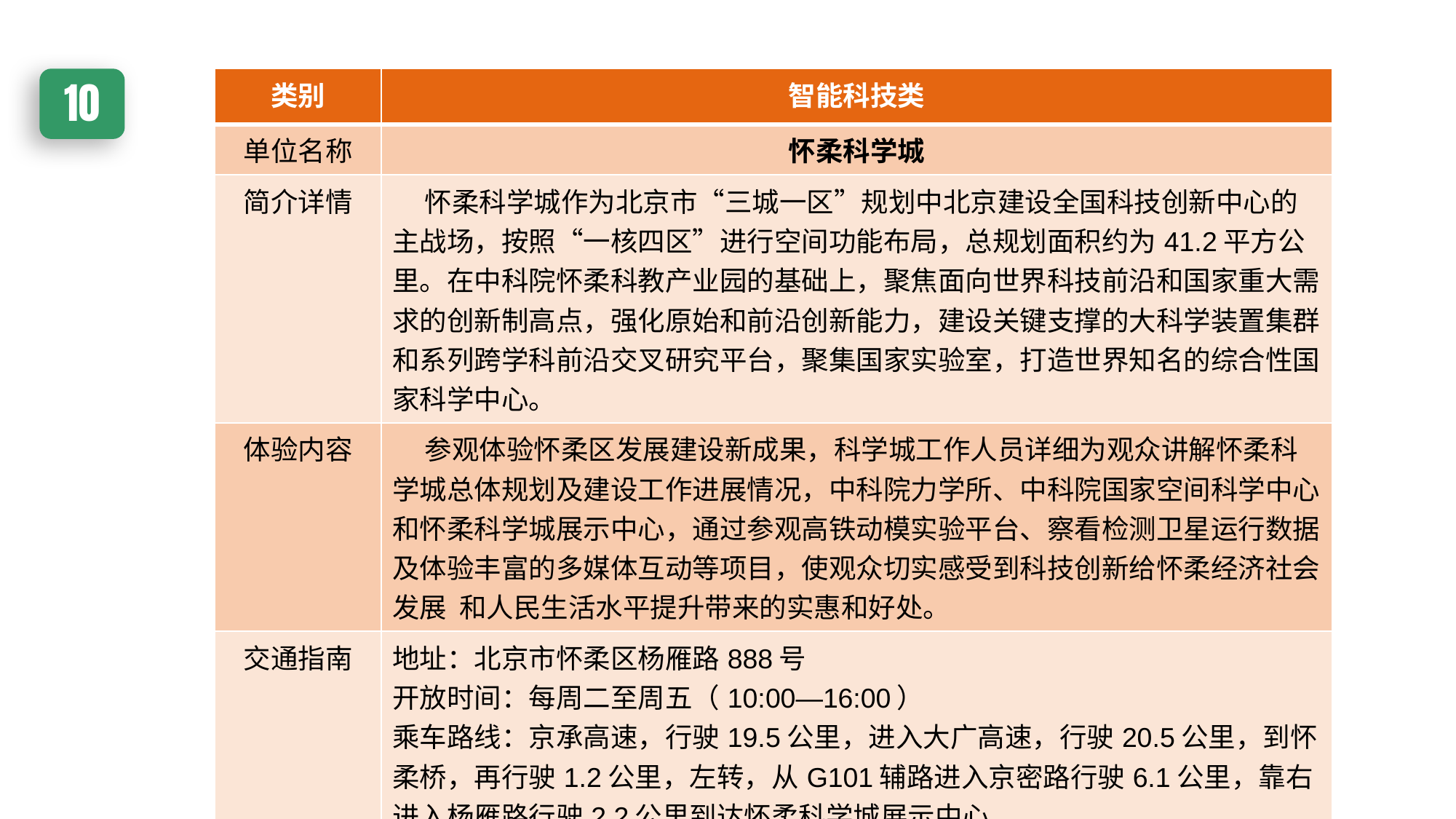

10
| 类别 | 智能科技类 |
| --- | --- |
| 单位名称 | 怀柔科学城 |
| 简介详情 | 怀柔科学城作为北京市“三城一区”规划中北京建设全国科技创新中心的主战场，按照“一核四区”进行空间功能布局，总规划面积约为41.2平方公里。在中科院怀柔科教产业园的基础上，聚焦面向世界科技前沿和国家重大需求的创新制高点，强化原始和前沿创新能力，建设关键支撑的大科学装置集群和系列跨学科前沿交叉研究平台，聚集国家实验室，打造世界知名的综合性国家科学中心。 |
| 体验内容 | 参观体验怀柔区发展建设新成果，科学城工作人员详细为观众讲解怀柔科学城总体规划及建设工作进展情况，中科院力学所、中科院国家空间科学中心和怀柔科学城展示中心，通过参观高铁动模实验平台、察看检测卫星运行数据及体验丰富的多媒体互动等项目，使观众切实感受到科技创新给怀柔经济社会发展 和人民生活水平提升带来的实惠和好处。 |
| 交通指南 | 地址：北京市怀柔区杨雁路888号 开放时间：每周二至周五（10:00—16:00） 乘车路线：京承高速，行驶19.5公里，进入大广高速，行驶20.5公里，到怀柔桥，再行驶1.2公里，左转，从G101辅路进入京密路行驶6.1公里，靠右进入杨雁路行驶2.2公里到达怀柔科学城展示中心。 |